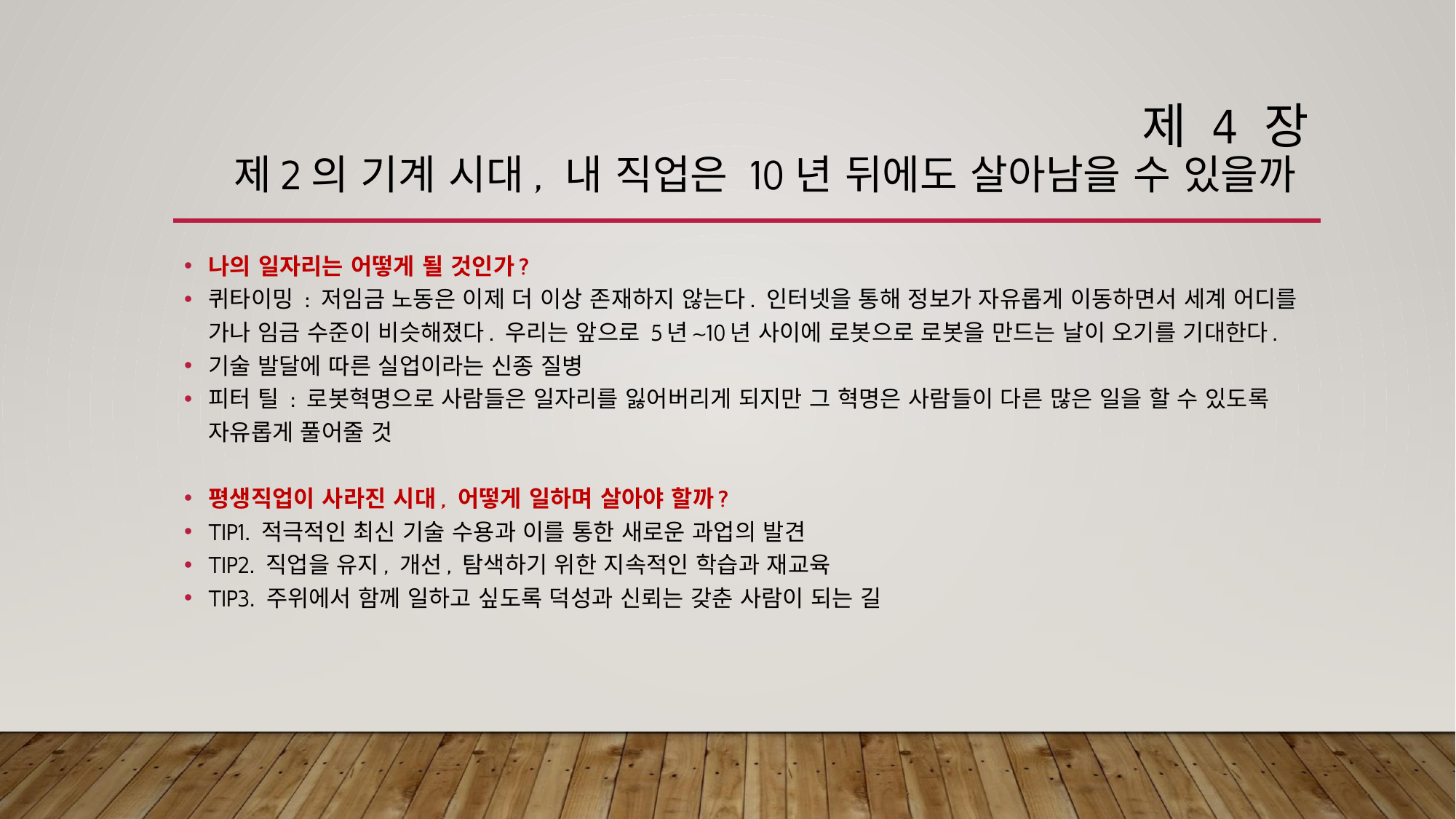

# 제 4 장 제2의 기계 시대, 내 직업은 10년 뒤에도 살아남을 수 있을까
나의 일자리는 어떻게 될 것인가?
퀴타이밍 : 저임금 노동은 이제 더 이상 존재하지 않는다. 인터넷을 통해 정보가 자유롭게 이동하면서 세계 어디를 가나 임금 수준이 비슷해졌다. 우리는 앞으로 5년~10년 사이에 로봇으로 로봇을 만드는 날이 오기를 기대한다.
기술 발달에 따른 실업이라는 신종 질병
피터 틸 : 로봇혁명으로 사람들은 일자리를 잃어버리게 되지만 그 혁명은 사람들이 다른 많은 일을 할 수 있도록 자유롭게 풀어줄 것

평생직업이 사라진 시대, 어떻게 일하며 살아야 할까?
TIP1. 적극적인 최신 기술 수용과 이를 통한 새로운 과업의 발견
TIP2. 직업을 유지, 개선, 탐색하기 위한 지속적인 학습과 재교육
TIP3. 주위에서 함께 일하고 싶도록 덕성과 신뢰는 갖춘 사람이 되는 길